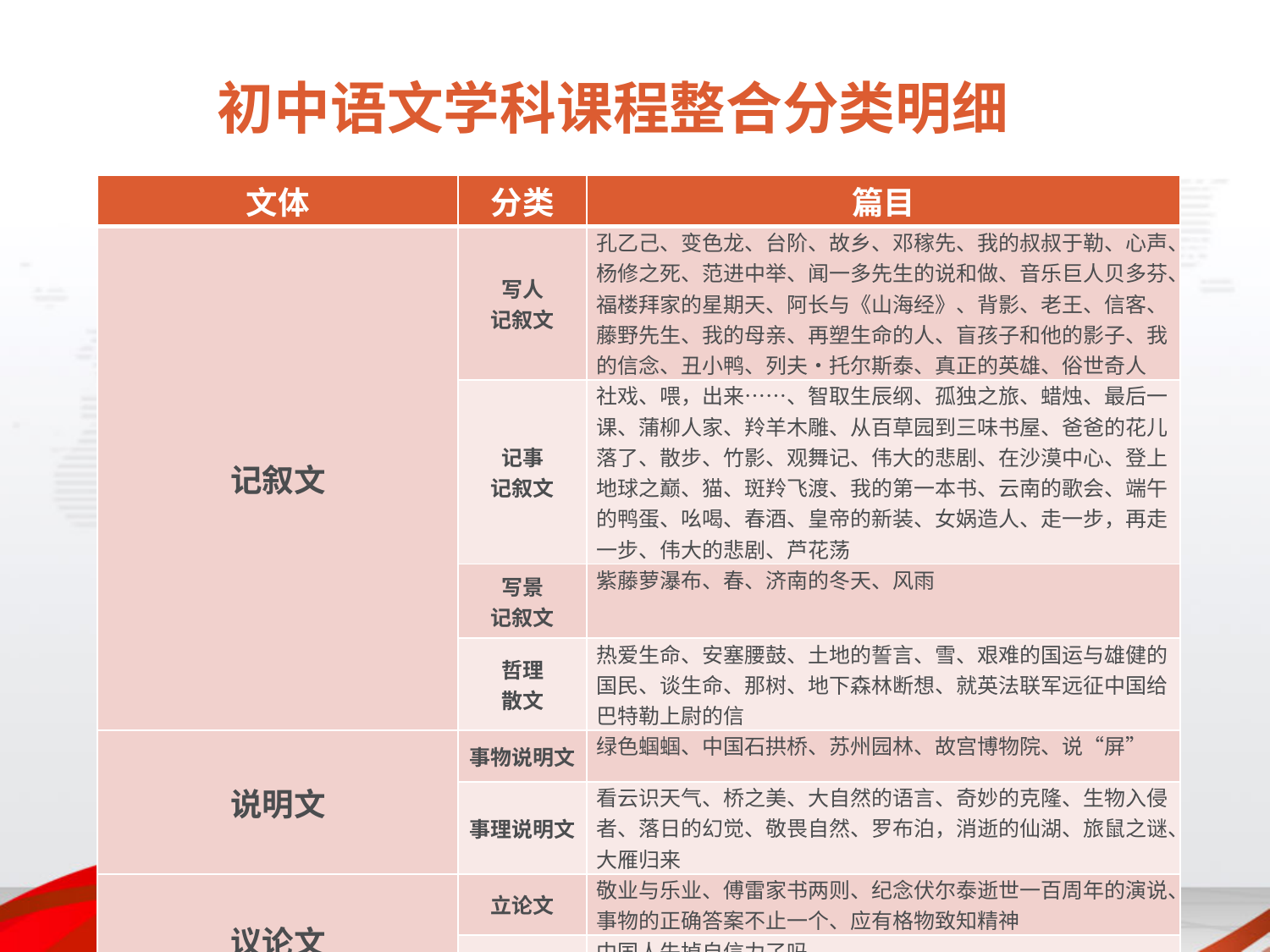

# 初中语文学科课程整合分类明细
| 文体 | 分类 | 篇目 |
| --- | --- | --- |
| 记叙文 | 写人 记叙文 | 孔乙己、变色龙、台阶、故乡、邓稼先、我的叔叔于勒、心声、杨修之死、范进中举、闻一多先生的说和做、音乐巨人贝多芬、福楼拜家的星期天、阿长与《山海经》、背影、老王、信客、藤野先生、我的母亲、再塑生命的人、盲孩子和他的影子、我的信念、丑小鸭、列夫•托尔斯泰、真正的英雄、俗世奇人 |
|  | 记事 记叙文 | 社戏、喂，出来……、智取生辰纲、孤独之旅、蜡烛、最后一课、蒲柳人家、羚羊木雕、从百草园到三味书屋、爸爸的花儿落了、散步、竹影、观舞记、伟大的悲剧、在沙漠中心、登上地球之巅、猫、斑羚飞渡、我的第一本书、云南的歌会、端午的鸭蛋、吆喝、春酒、皇帝的新装、女娲造人、走一步，再走一步、伟大的悲剧、芦花荡 |
|  | 写景 记叙文 | 紫藤萝瀑布、春、济南的冬天、风雨 |
|  | 哲理 散文 | 热爱生命、安塞腰鼓、土地的誓言、雪、艰难的国运与雄健的国民、谈生命、那树、地下森林断想、就英法联军远征中国给巴特勒上尉的信 |
| 说明文 | 事物说明文 | 绿色蝈蝈、中国石拱桥、苏州园林、故宫博物院、说“屏” |
|  | 事理说明文 | 看云识天气、桥之美、大自然的语言、奇妙的克隆、生物入侵者、落日的幻觉、敬畏自然、罗布泊，消逝的仙湖、旅鼠之谜、大雁归来 |
| 议论文 | 立论文 | 敬业与乐业、傅雷家书两则、纪念伏尔泰逝世一百周年的演说、事物的正确答案不止一个、应有格物致知精神 |
|  | 驳论文 | 中国人失掉自信力了吗 |
|  |  |  |